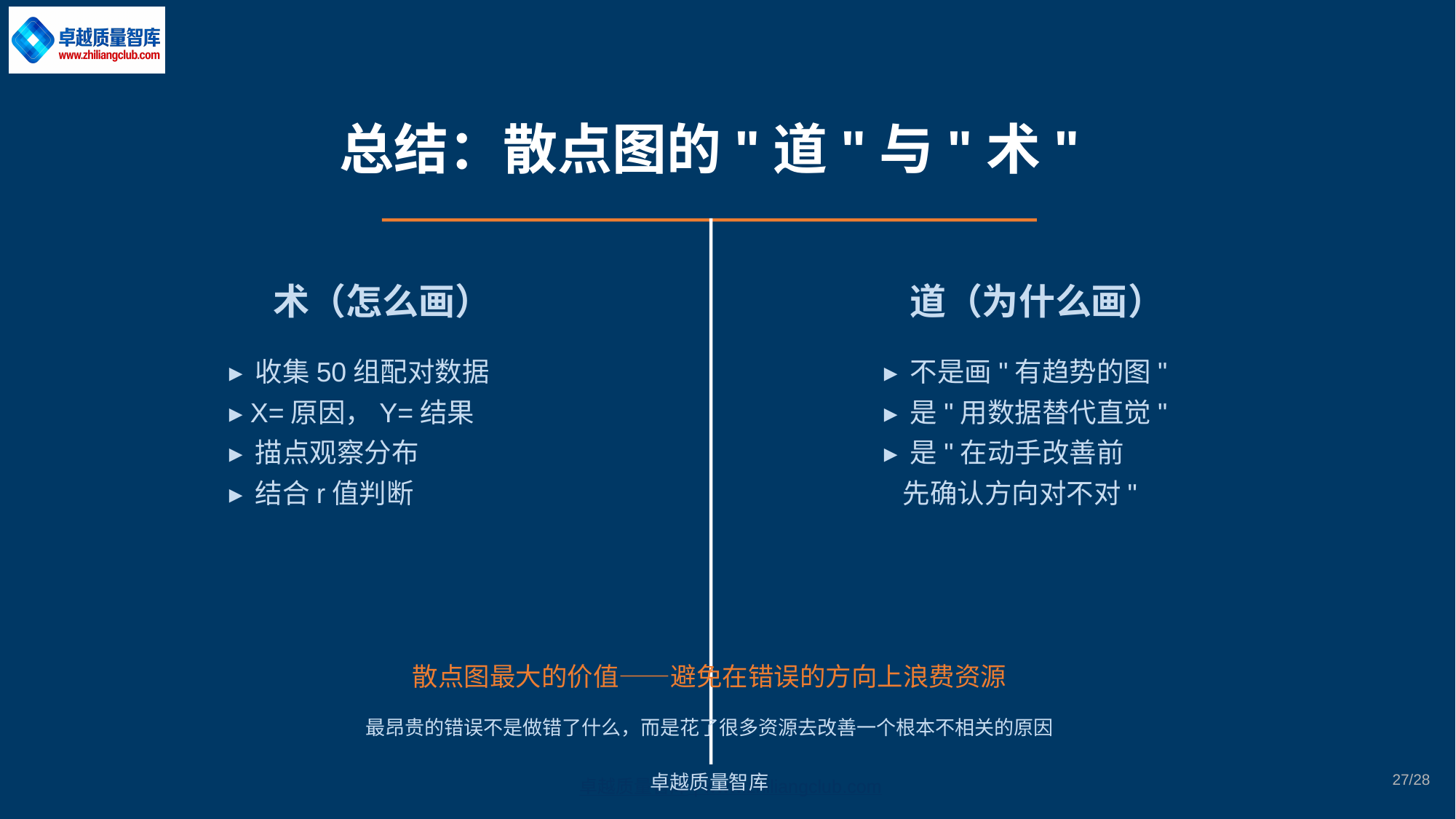

总结：散点图的"道"与"术"

术（怎么画）
道（为什么画）
▸ 收集50组配对数据
▸ X=原因，Y=结果
▸ 描点观察分布
▸ 结合r值判断
▸ 不是画"有趋势的图"
▸ 是"用数据替代直觉"
▸ 是"在动手改善前
  先确认方向对不对"
散点图最大的价值——避免在错误的方向上浪费资源
最昂贵的错误不是做错了什么，而是花了很多资源去改善一个根本不相关的原因
卓越质量智库
27/28